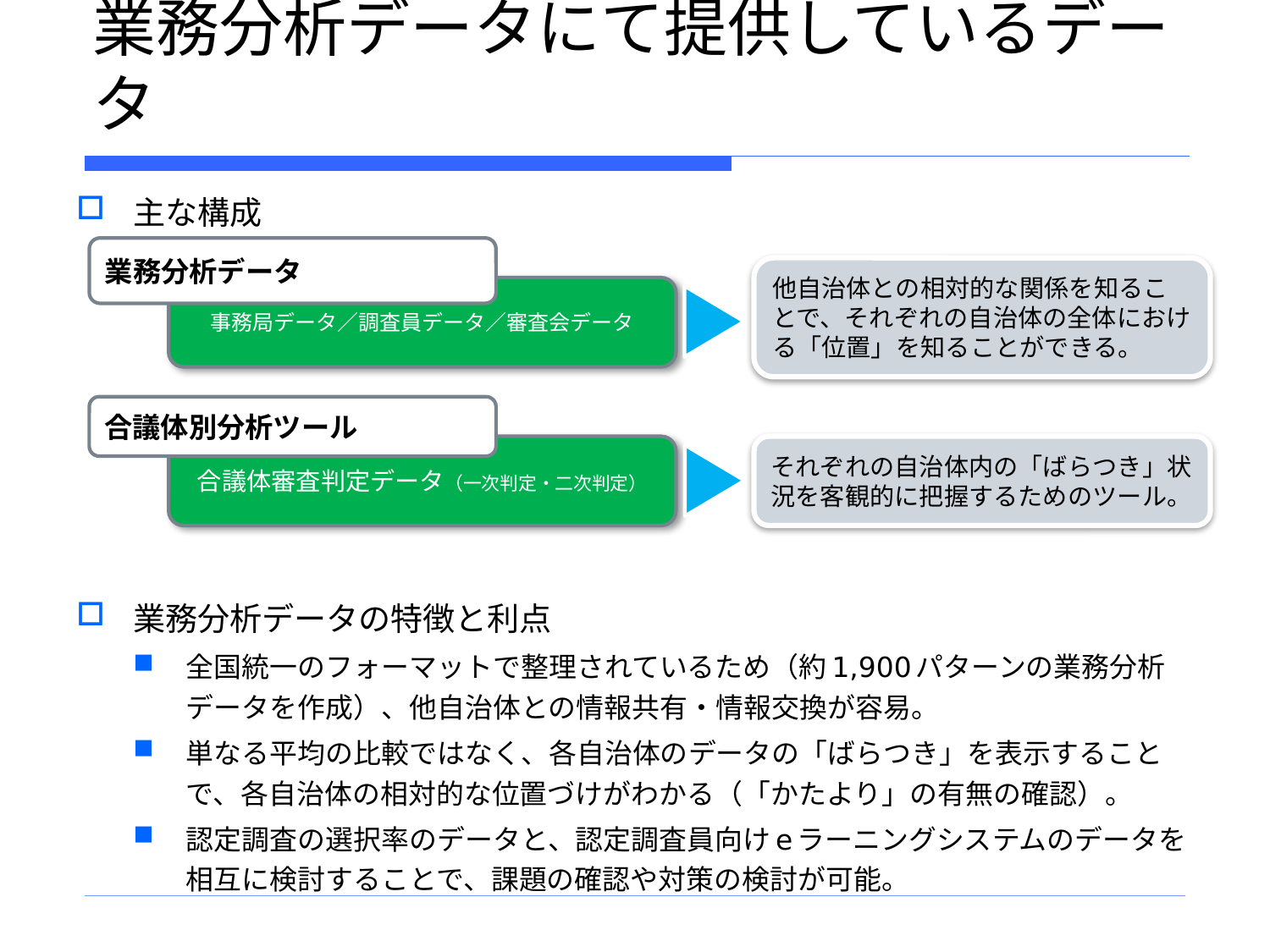

# 業務分析データにて提供しているデータ
主な構成

業務分析データの特徴と利点
全国統一のフォーマットで整理されているため（約1,900パターンの業務分析データを作成）、他自治体との情報共有・情報交換が容易。
単なる平均の比較ではなく、各自治体のデータの「ばらつき」を表示することで、各自治体の相対的な位置づけがわかる（「かたより」の有無の確認）。
認定調査の選択率のデータと、認定調査員向けeラーニングシステムのデータを相互に検討することで、課題の確認や対策の検討が可能。
業務分析データ
他自治体との相対的な関係を知ることで、それぞれの自治体の全体における「位置」を知ることができる。
事務局データ／調査員データ／審査会データ

合議体別分析ツール
合議体審査判定データ（一次判定・二次判定）
それぞれの自治体内の「ばらつき」状況を客観的に把握するためのツール。